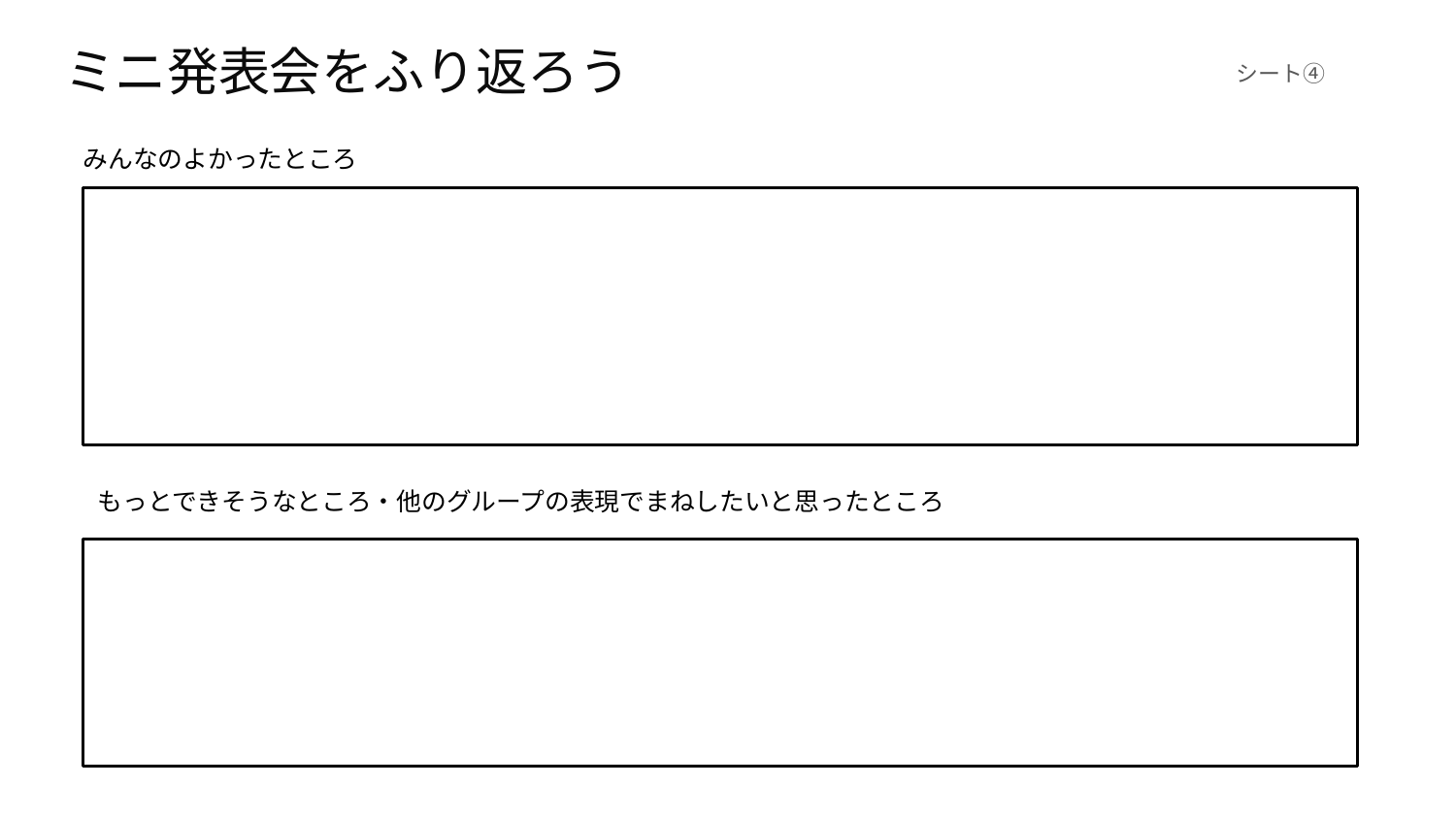

ミニ発表会をふり返ろう
シート④
# みんなのよかったところ

もっとできそうなところ・他のグループの表現でまねしたいと思ったところ